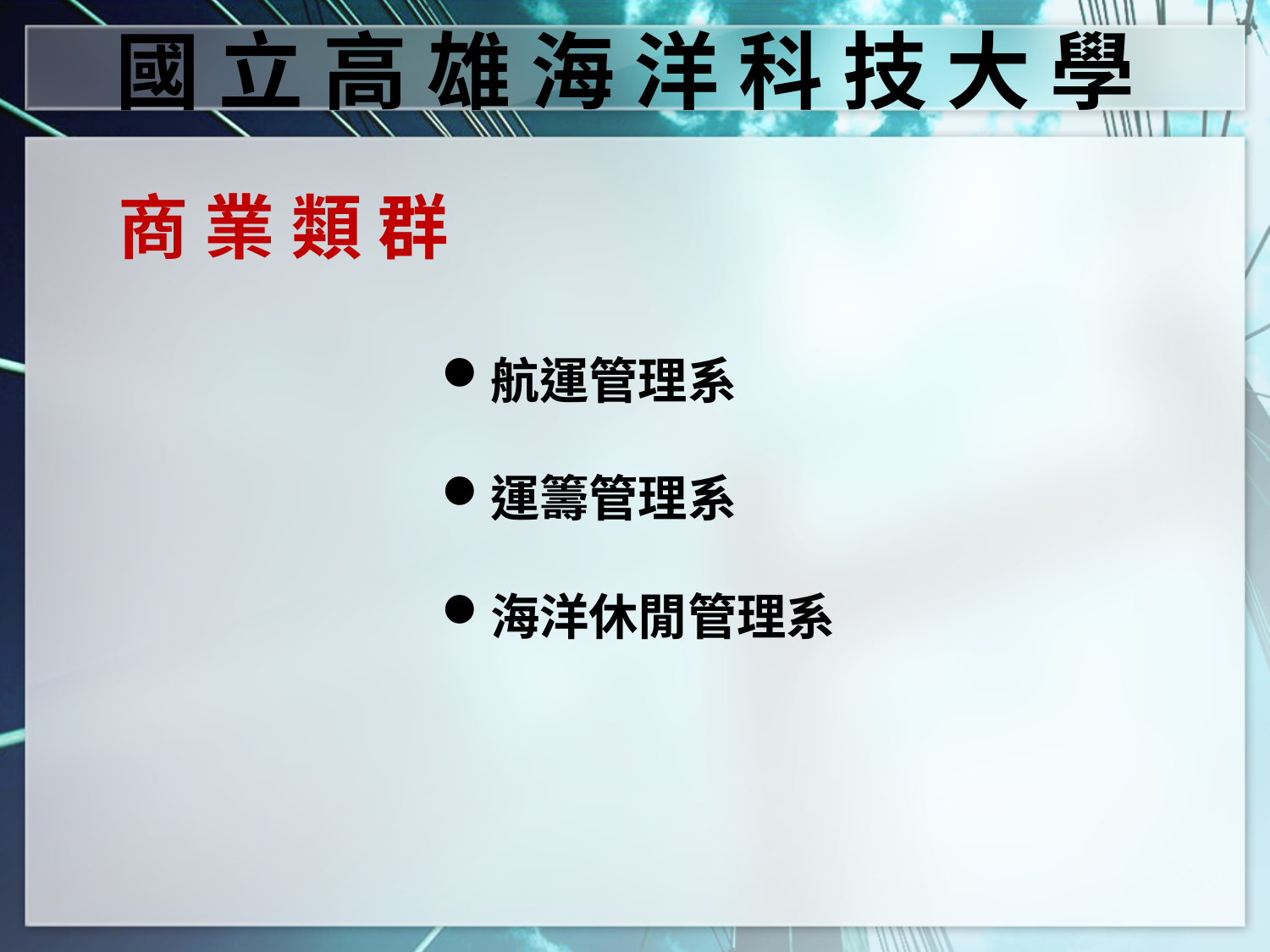

國 立 高 雄 海 洋 科 技 大 學
商 業 類 群
航運管理系

運籌管理系

海洋休閒管理系